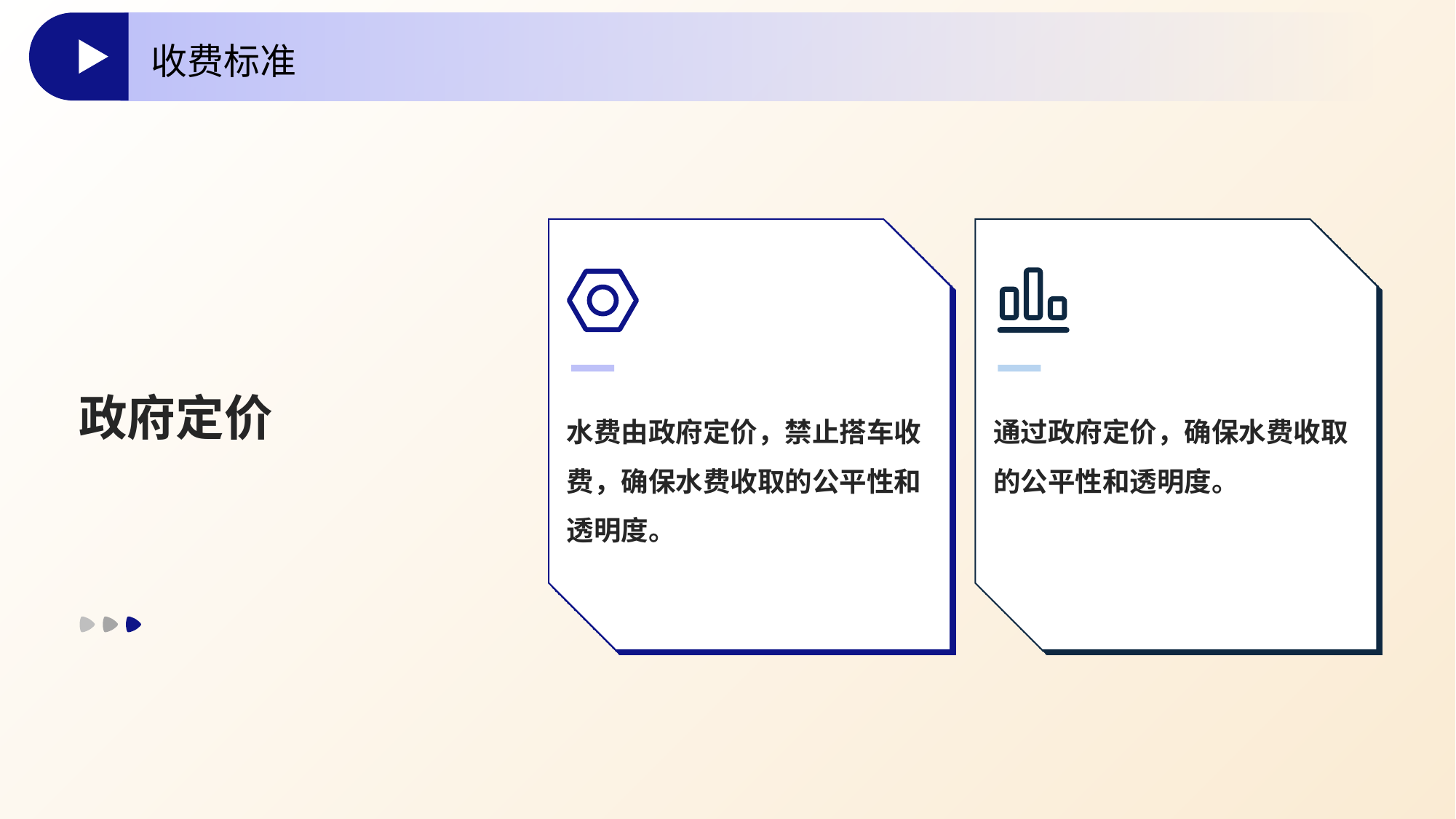

收费标准

政府定价

水费由政府定价，禁止搭车收费，确保水费收取的公平性和透明度。
通过政府定价，确保水费收取的公平性和透明度。